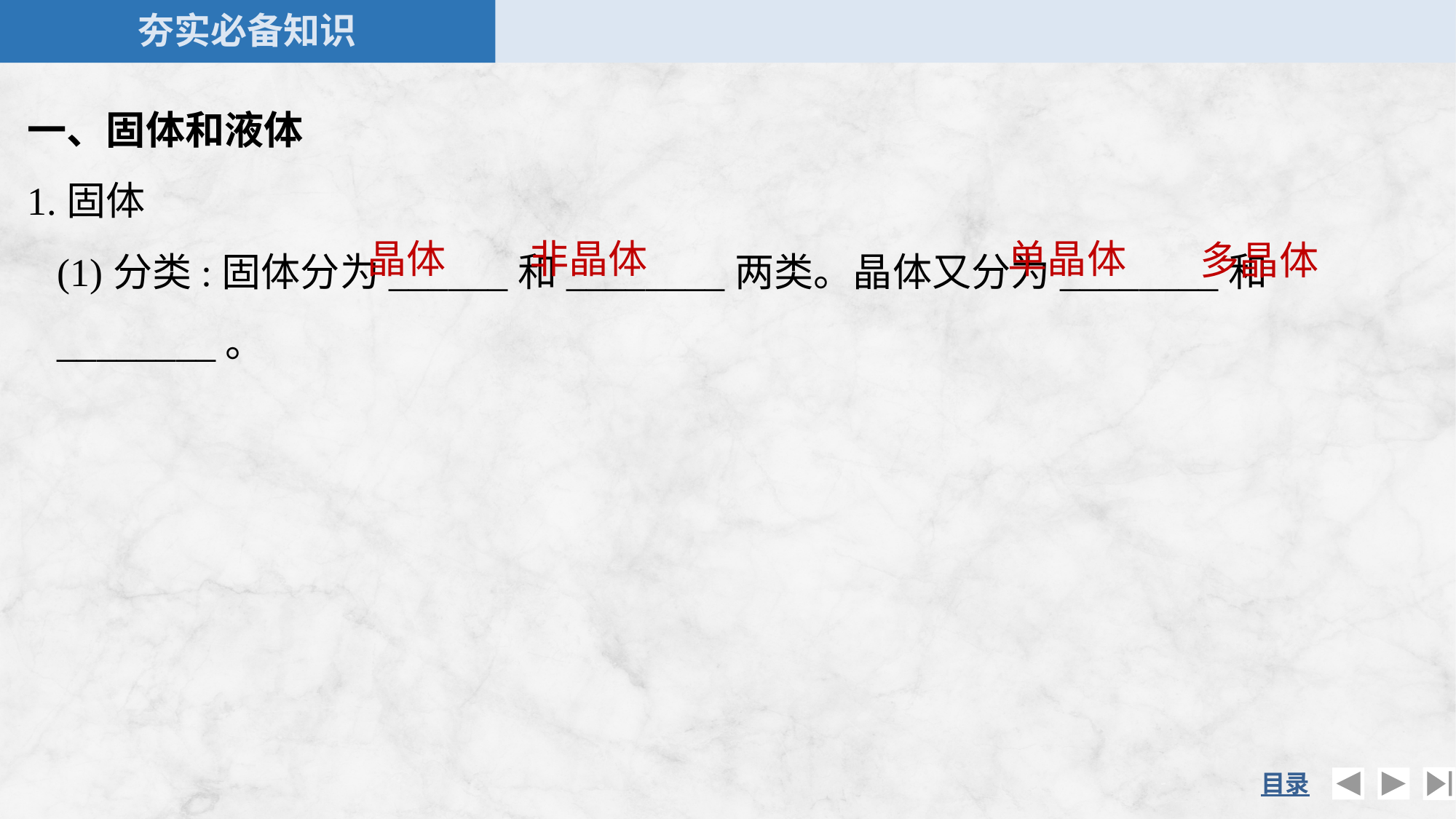

一、固体和液体
1.固体
	(1)分类:固体分为______和________两类。晶体又分为________和________。
晶体
非晶体
单晶体
多晶体